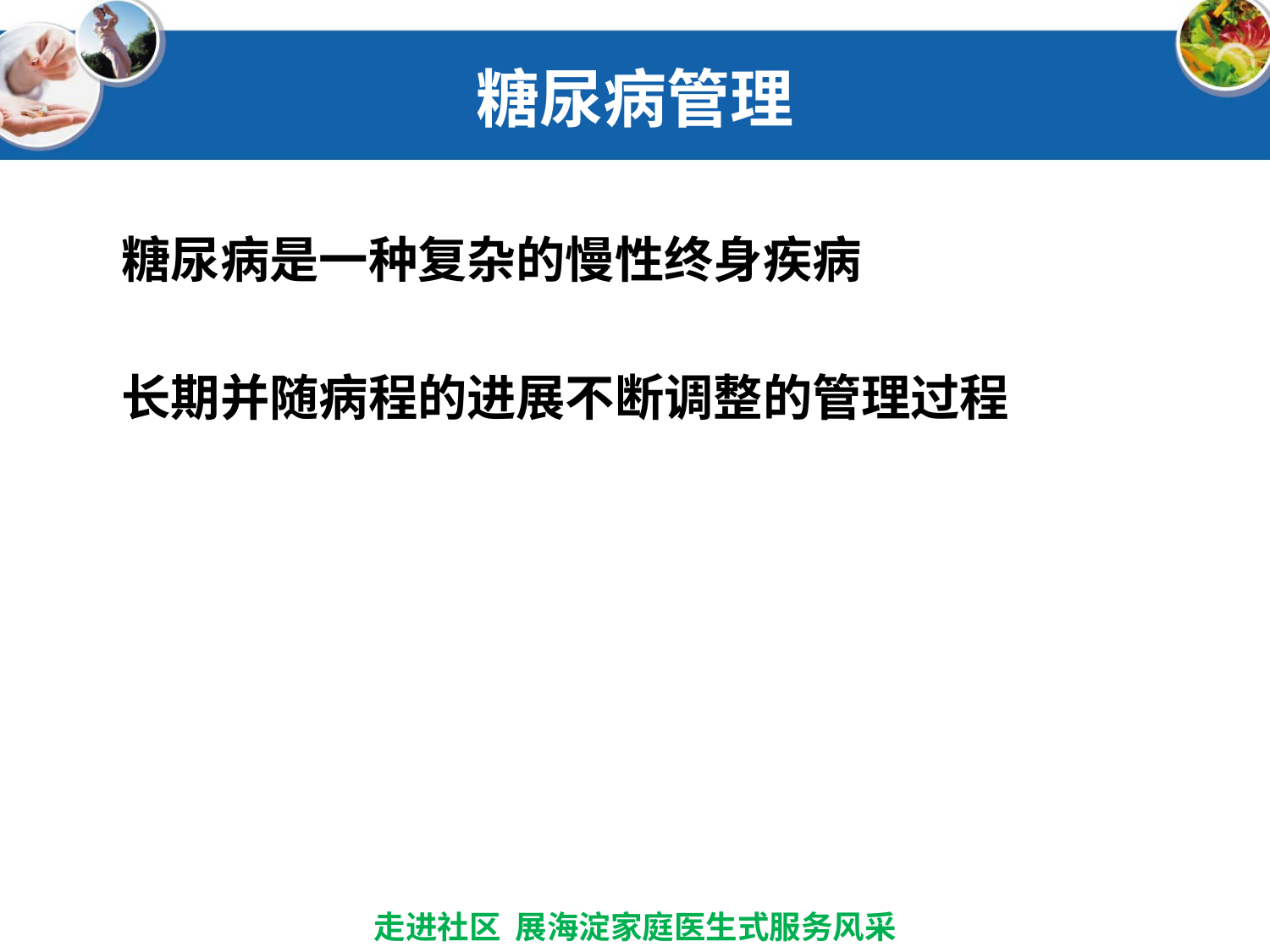

# 糖尿病管理
   糖尿病是一种复杂的慢性终身疾病

   长期并随病程的进展不断调整的管理过程